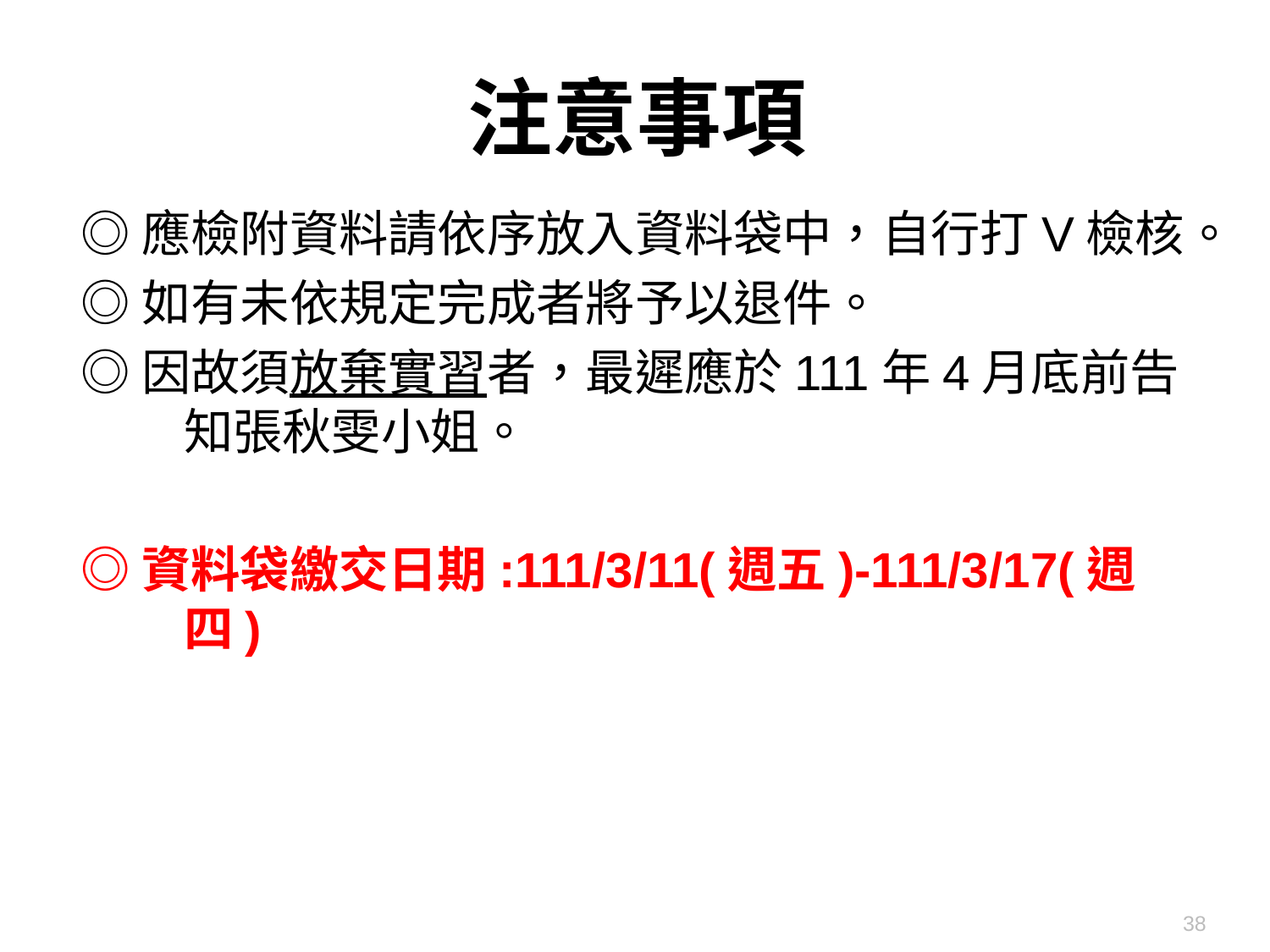

# 注意事項

◎應檢附資料請依序放入資料袋中，自行打V檢核。
◎如有未依規定完成者將予以退件。
◎因故須放棄實習者，最遲應於111年4月底前告知張秋雯小姐。

◎資料袋繳交日期:111/3/11(週五)-111/3/17(週四)

38